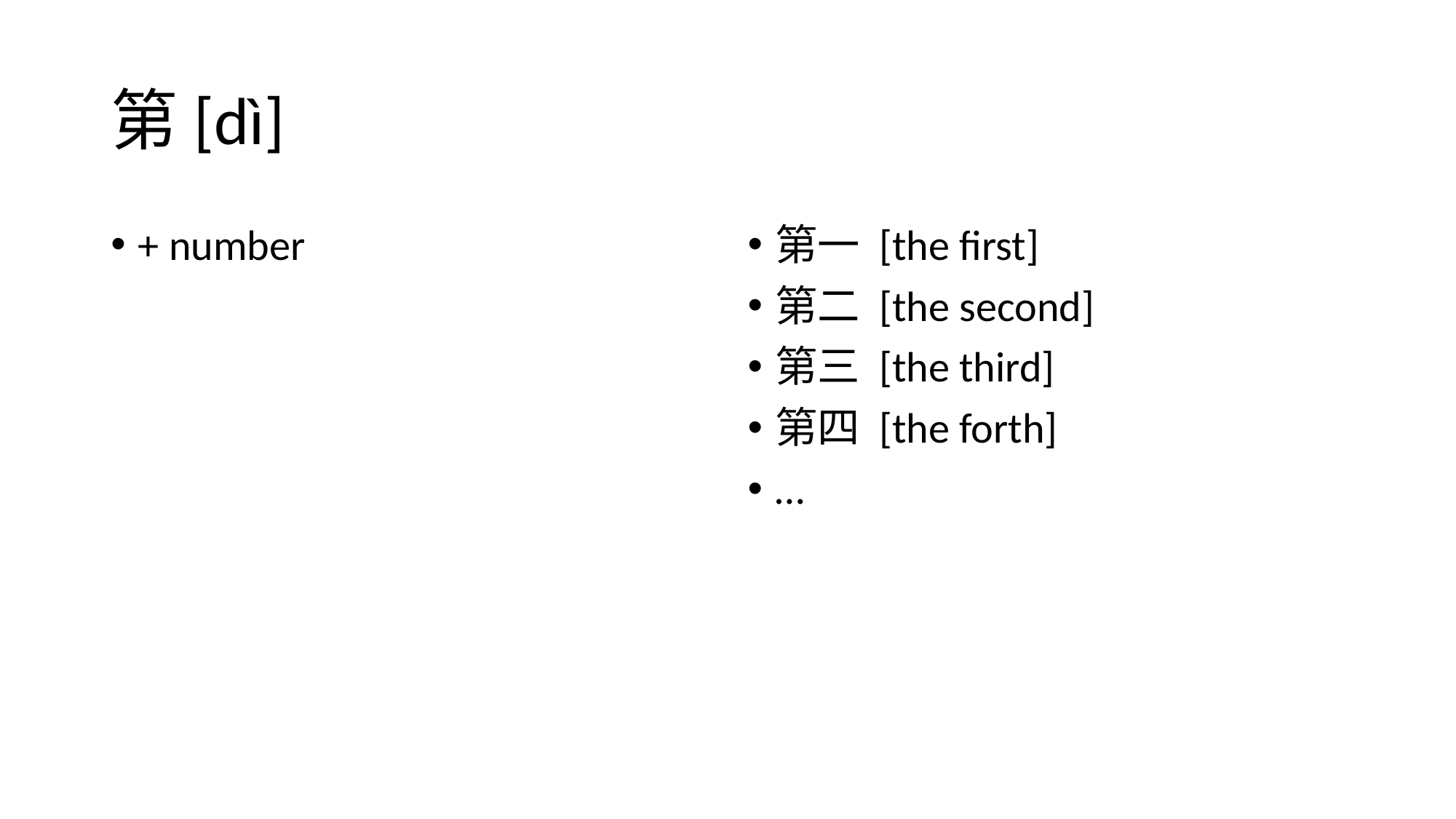

# 第[dì]
+ number

第一 [the first]
第二 [the second]
第三 [the third]
第四 [the forth]
…